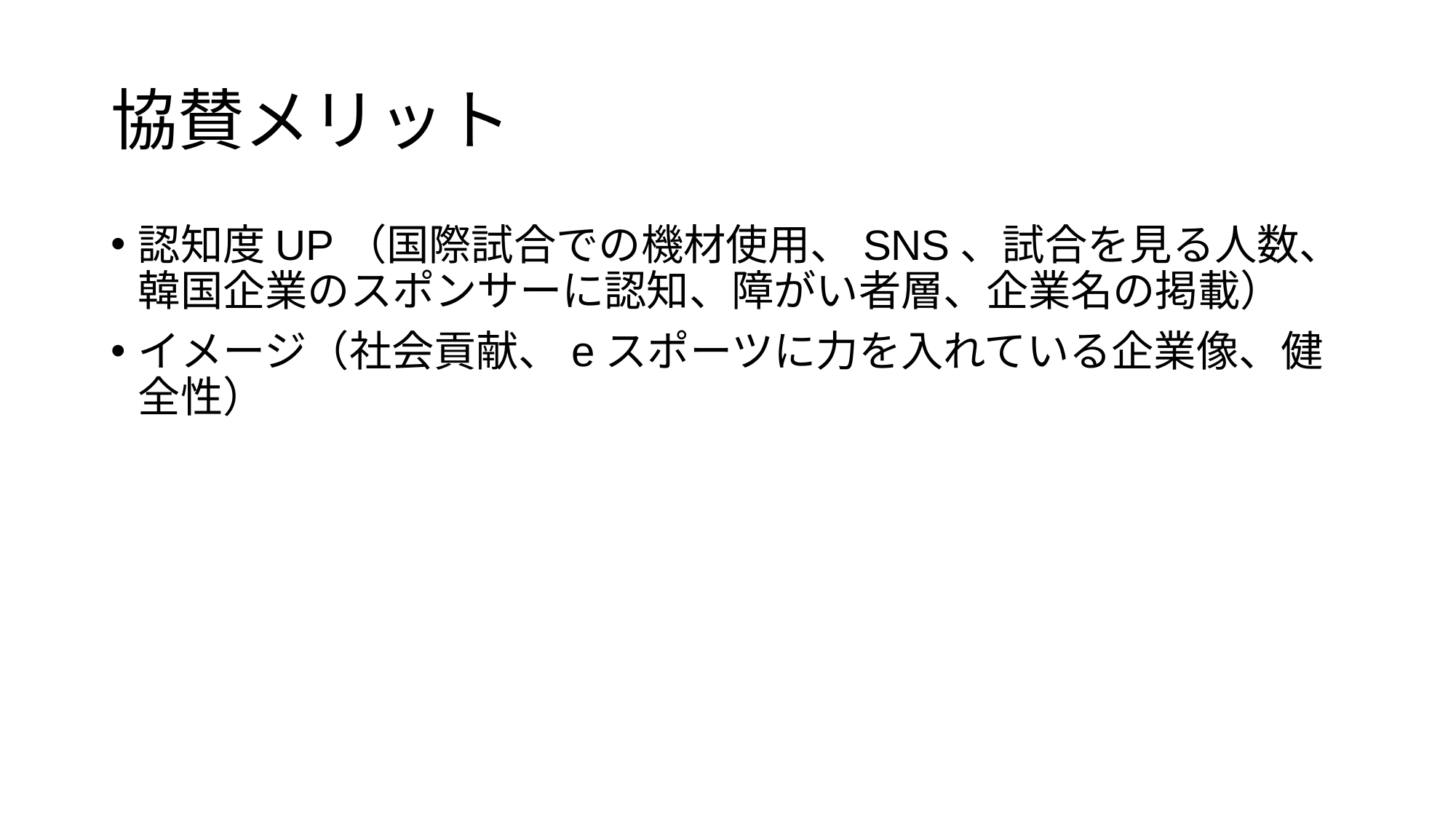

# 協賛メリット
認知度UP（国際試合での機材使用、SNS、試合を見る人数、韓国企業のスポンサーに認知、障がい者層、企業名の掲載）
イメージ（社会貢献、eスポーツに力を入れている企業像、健全性）